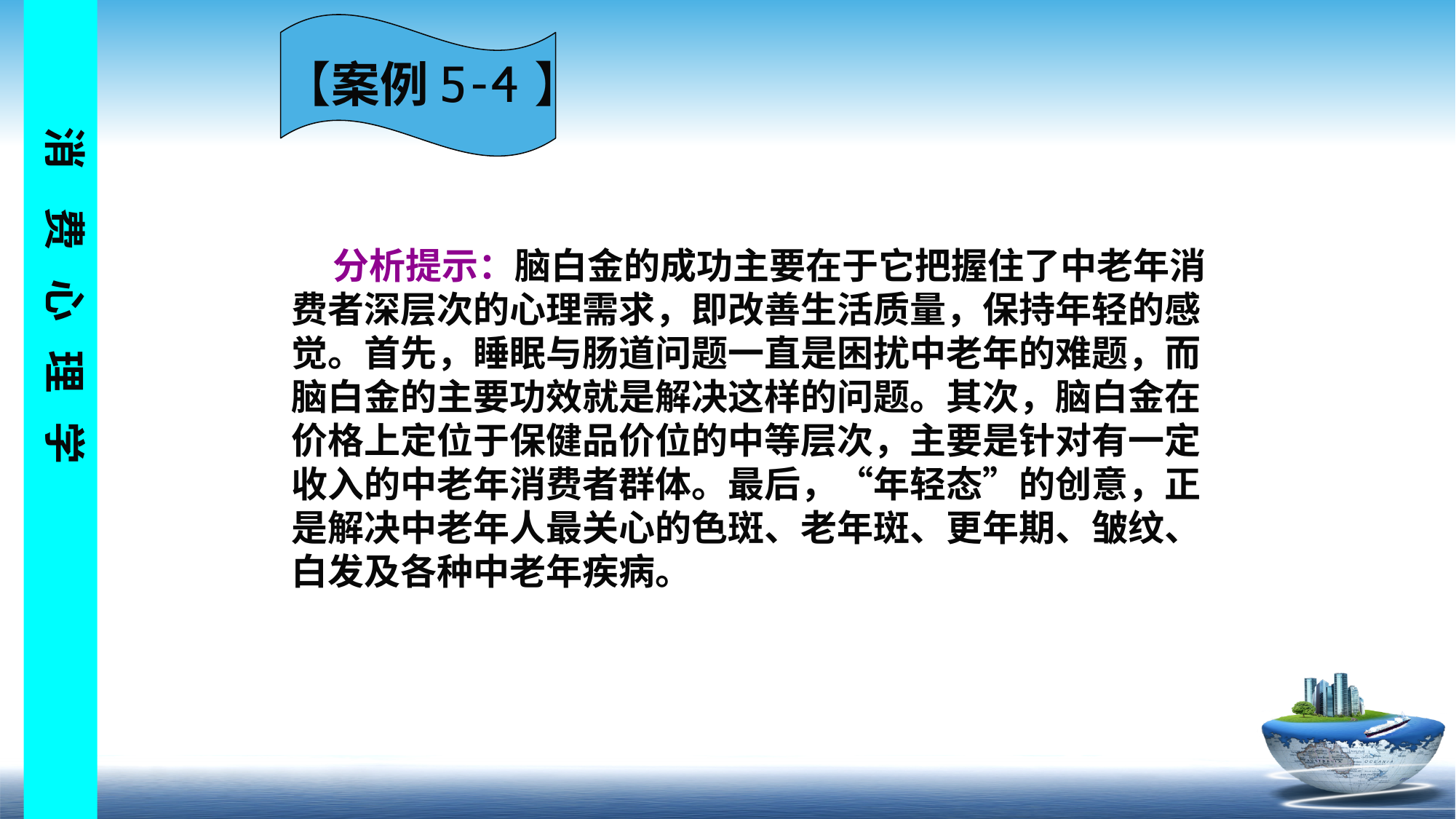

【案例5-4】

    分析提示：脑白金的成功主要在于它把握住了中老年消费者深层次的心理需求，即改善生活质量，保持年轻的感觉。首先，睡眠与肠道问题一直是困扰中老年的难题，而脑白金的主要功效就是解决这样的问题。其次，脑白金在价格上定位于保健品价位的中等层次，主要是针对有一定收入的中老年消费者群体。最后，“年轻态”的创意，正是解决中老年人最关心的色斑、老年斑、更年期、皱纹、白发及各种中老年疾病。